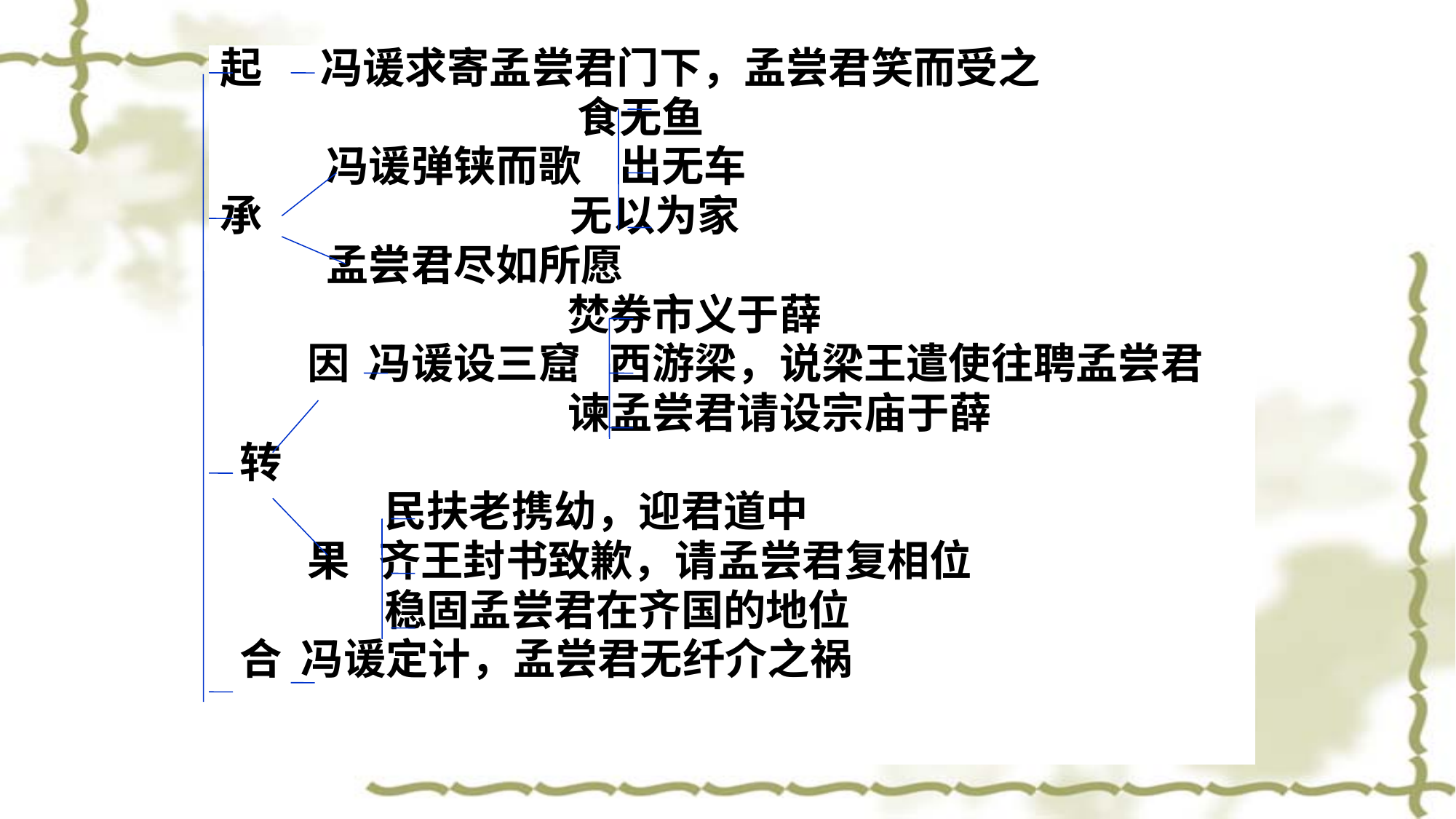

起      冯谖求寄孟尝君门下，孟尝君笑而受之
                                    食无鱼
          冯谖弹铗而歌    出无车
承                                无以为家
          孟尝君尽如所愿
                                   焚券市义于薛
        因  冯谖设三窟   西游梁，说梁王遣使往聘孟尝君
                                   谏孟尝君请设宗庙于薛
 转
                民扶老携幼，迎君道中
        果   齐王封书致歉，请孟尝君复相位
                稳固孟尝君在齐国的地位
 合  冯谖定计，孟尝君无纤介之祸